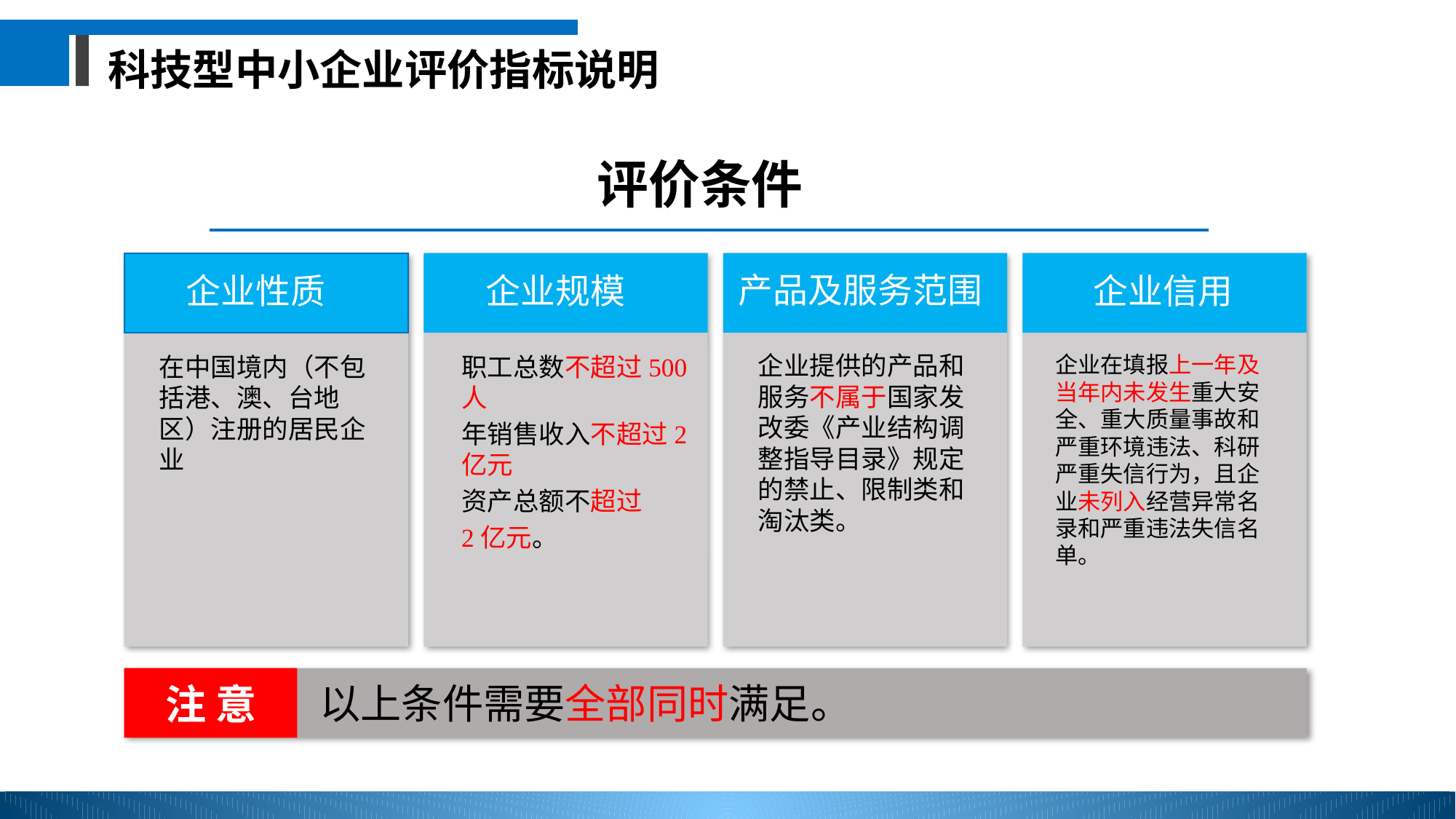

科技型中小企业评价指标说明
评价条件

企业信用
企业在填报上一年及当年内未发生重大安全、重大质量事故和严重环境违法、科研严重失信行为，且企业未列入经营异常名录和严重违法失信名单。

企业规模
职工总数不超过500人
年销售收入不超过2亿元
资产总额不超过
2亿元。

产品及服务范围
企业提供的产品和服务不属于国家发改委《产业结构调整指导目录》规定的禁止、限制类和淘汰类。

企业性质
在中国境内（不包括港、澳、台地区）注册的居民企业

注 意
以上条件需要全部同时满足。